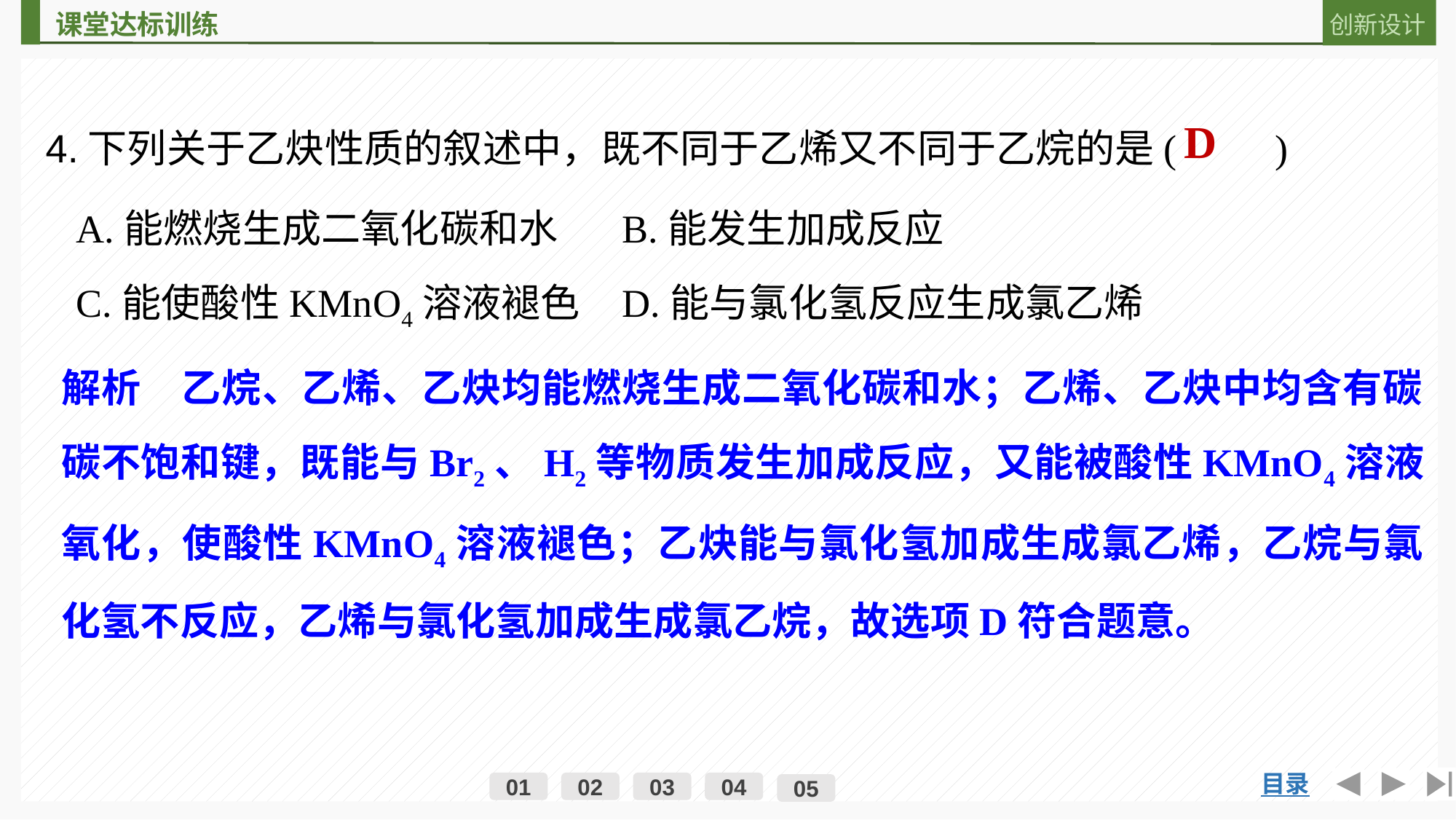

4.下列关于乙炔性质的叙述中，既不同于乙烯又不同于乙烷的是(　　)
D
A.能燃烧生成二氧化碳和水	B.能发生加成反应
C.能使酸性KMnO4溶液褪色	D.能与氯化氢反应生成氯乙烯
解析　乙烷、乙烯、乙炔均能燃烧生成二氧化碳和水；乙烯、乙炔中均含有碳碳不饱和键，既能与Br2、H2等物质发生加成反应，又能被酸性KMnO4溶液氧化，使酸性KMnO4溶液褪色；乙炔能与氯化氢加成生成氯乙烯，乙烷与氯化氢不反应，乙烯与氯化氢加成生成氯乙烷，故选项D符合题意。